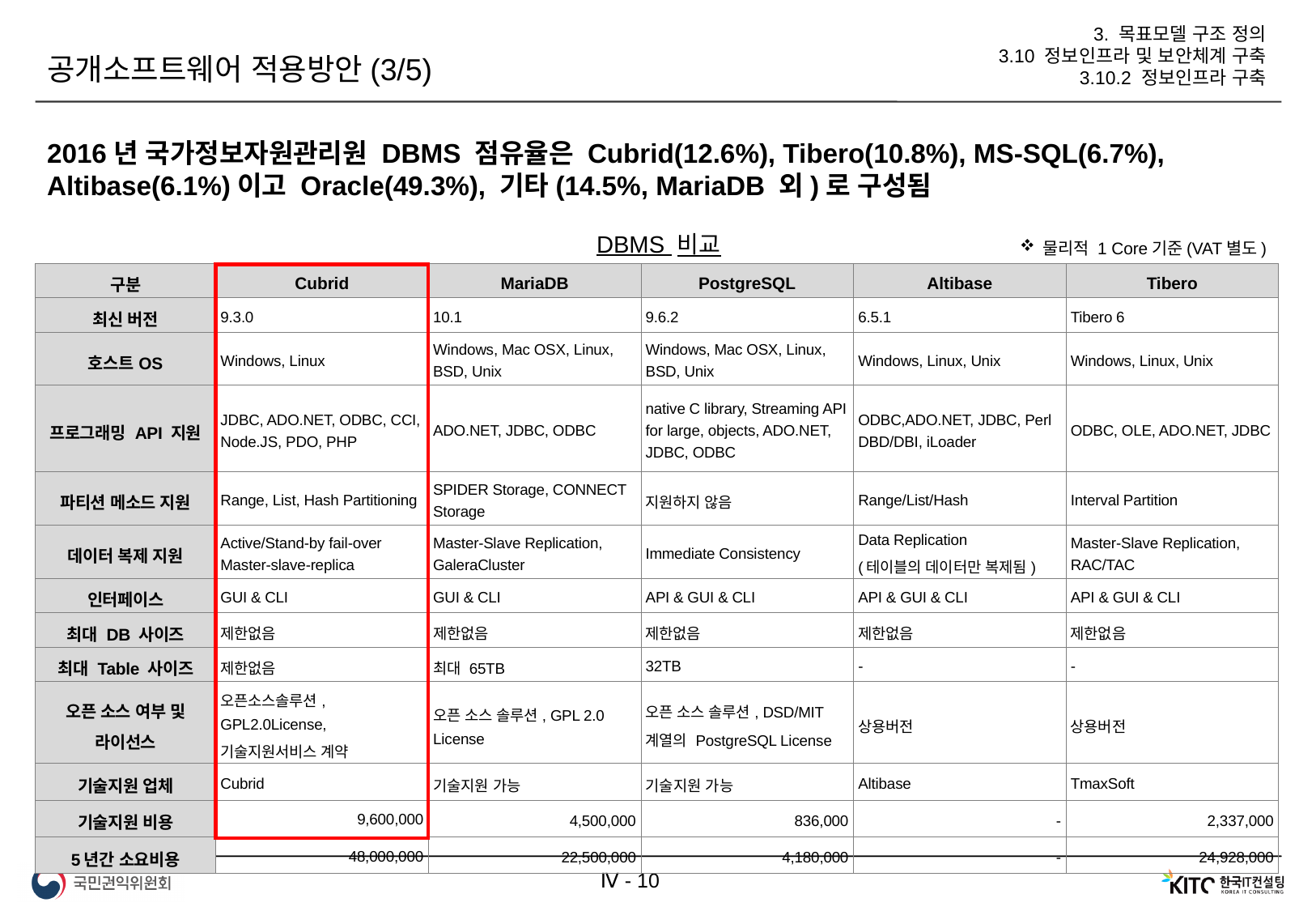

3. 목표모델 구조 정의
3.10 정보인프라 및 보안체계 구축
3.10.2 정보인프라 구축
공개소프트웨어 적용방안(3/5)
2016년 국가정보자원관리원 DBMS 점유율은 Cubrid(12.6%), Tibero(10.8%), MS-SQL(6.7%), Altibase(6.1%)이고 Oracle(49.3%), 기타(14.5%, MariaDB 외)로 구성됨
DBMS 비교
물리적 1 Core기준(VAT별도)
| 구분 | Cubrid | MariaDB | PostgreSQL | Altibase | Tibero |
| --- | --- | --- | --- | --- | --- |
| 최신 버전 | 9.3.0 | 10.1 | 9.6.2 | 6.5.1 | Tibero 6 |
| 호스트OS | Windows, Linux | Windows, Mac OSX, Linux, BSD, Unix | Windows, Mac OSX, Linux, BSD, Unix | Windows, Linux, Unix | Windows, Linux, Unix |
| 프로그래밍 API 지원 | JDBC, ADO.NET, ODBC, CCI, Node.JS, PDO, PHP | ADO.NET, JDBC, ODBC | native C library, Streaming API for large, objects, ADO.NET, JDBC, ODBC | ODBC,ADO.NET, JDBC, Perl DBD/DBI, iLoader | ODBC, OLE, ADO.NET, JDBC |
| 파티션 메소드 지원 | Range, List, Hash Partitioning | SPIDER Storage, CONNECT Storage | 지원하지 않음 | Range/List/Hash | Interval Partition |
| 데이터 복제 지원 | Active/Stand-by fail-over Master-slave-replica | Master-Slave Replication, GaleraCluster | Immediate Consistency | Data Replication (테이블의 데이터만 복제됨) | Master-Slave Replication, RAC/TAC |
| 인터페이스 | GUI & CLI | GUI & CLI | API & GUI & CLI | API & GUI & CLI | API & GUI & CLI |
| 최대 DB 사이즈 | 제한없음 | 제한없음 | 제한없음 | 제한없음 | 제한없음 |
| 최대 Table 사이즈 | 제한없음 | 최대 65TB | 32TB | - | - |
| 오픈 소스 여부 및 라이선스 | 오픈소스솔루션, GPL2.0License, 기술지원서비스 계약 | 오픈 소스 솔루션, GPL 2.0 License | 오픈 소스 솔루션, DSD/MIT 계열의 PostgreSQL License | 상용버전 | 상용버전 |
| 기술지원 업체 | Cubrid | 기술지원 가능 | 기술지원 가능 | Altibase | TmaxSoft |
| 기술지원 비용 | 9,600,000 | 4,500,000 | 836,000 | - | 2,337,000 |
| 5년간 소요비용 | 48,000,000 | 22,500,000 | 4,180,000 | - | 24,928,000 |